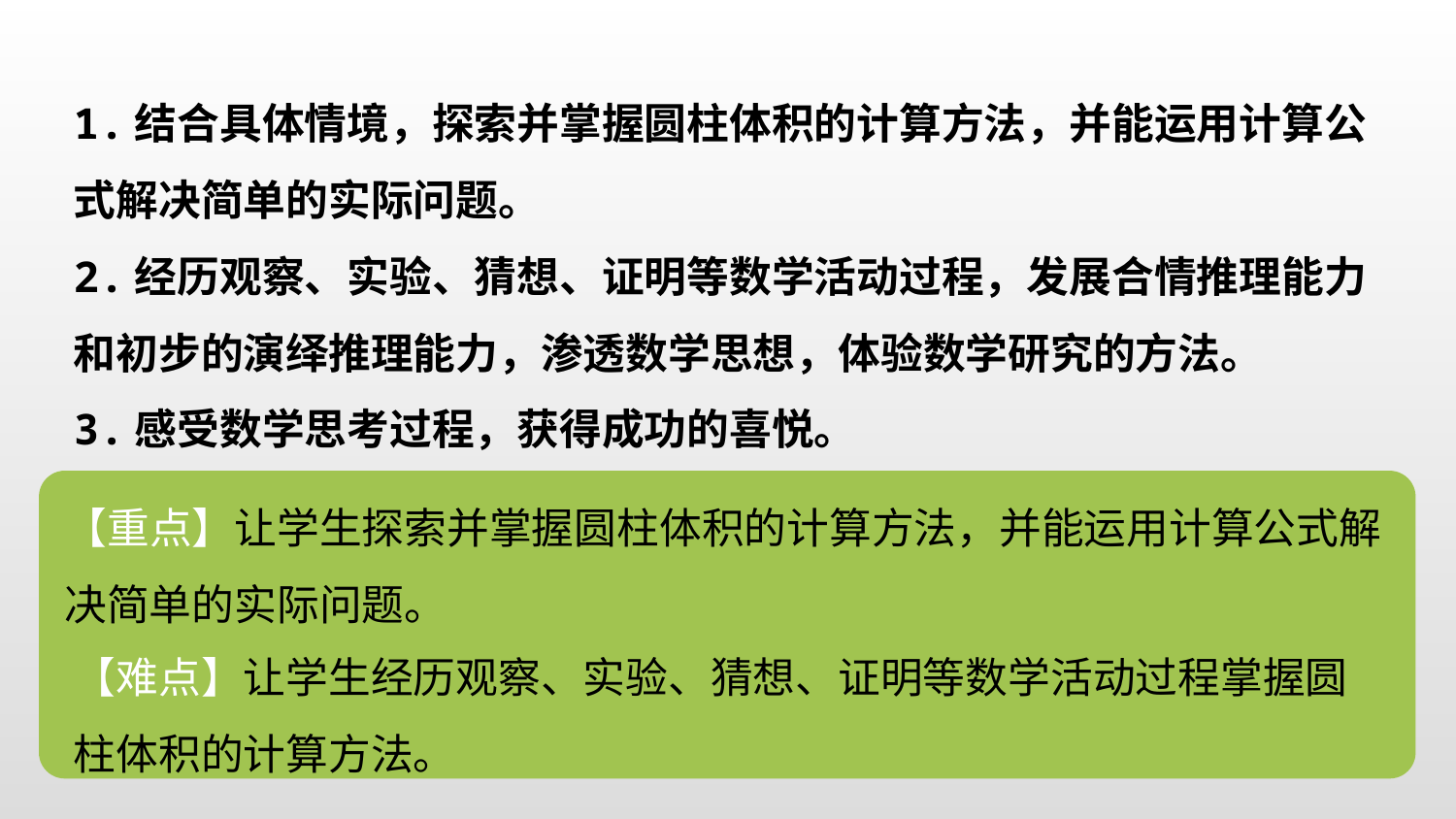

1.结合具体情境，探索并掌握圆柱体积的计算方法，并能运用计算公式解决简单的实际问题。
2.经历观察、实验、猜想、证明等数学活动过程，发展合情推理能力和初步的演绎推理能力，渗透数学思想，体验数学研究的方法。
3.感受数学思考过程，获得成功的喜悦。

【重点】让学生探索并掌握圆柱体积的计算方法，并能运用计算公式解决简单的实际问题。

【难点】让学生经历观察、实验、猜想、证明等数学活动过程掌握圆柱体积的计算方法。